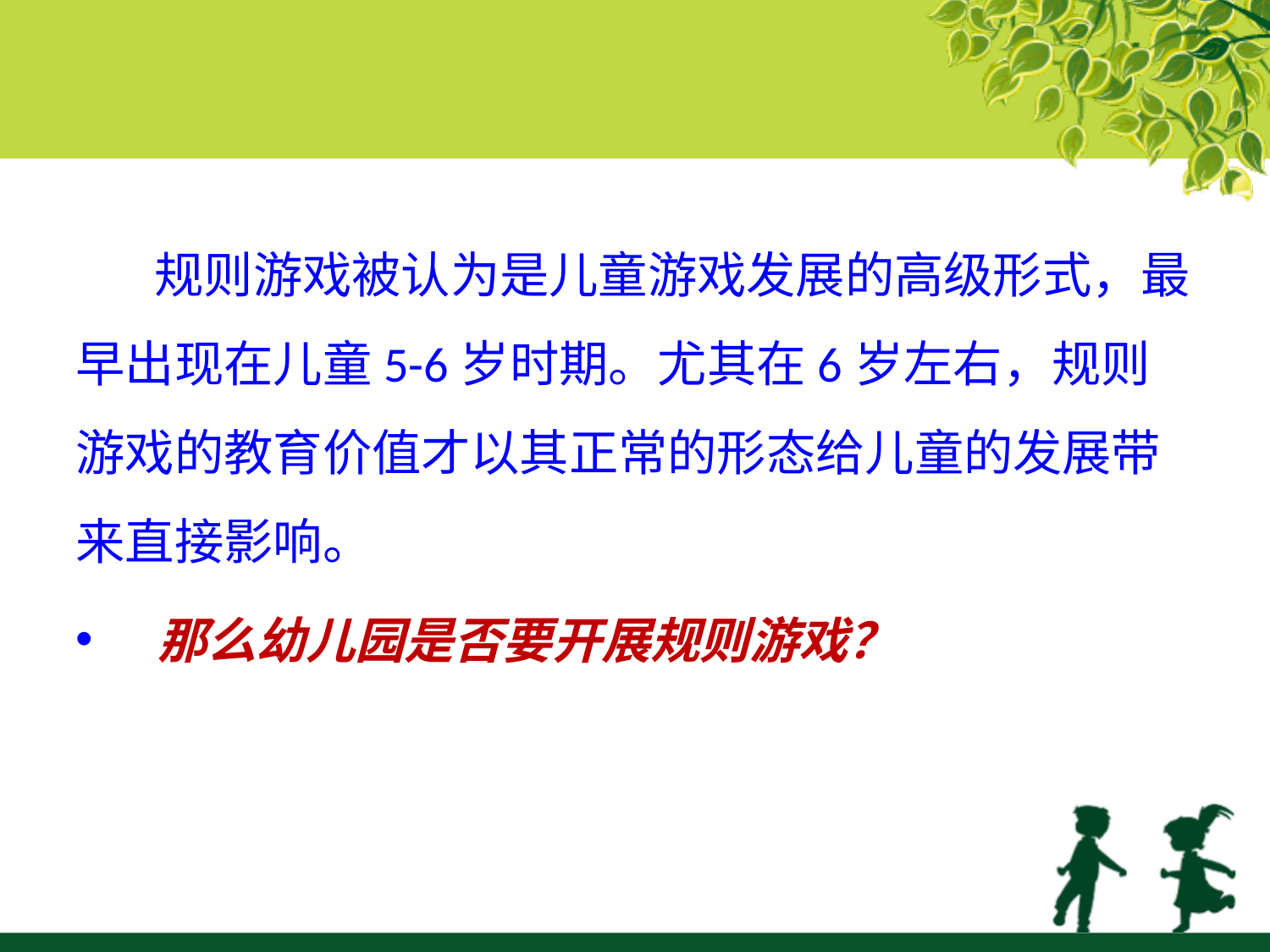

#
        规则游戏被认为是儿童游戏发展的高级形式，最早出现在儿童5-6岁时期。尤其在6岁左右，规则游戏的教育价值才以其正常的形态给儿童的发展带来直接影响。
  那么幼儿园是否要开展规则游戏？